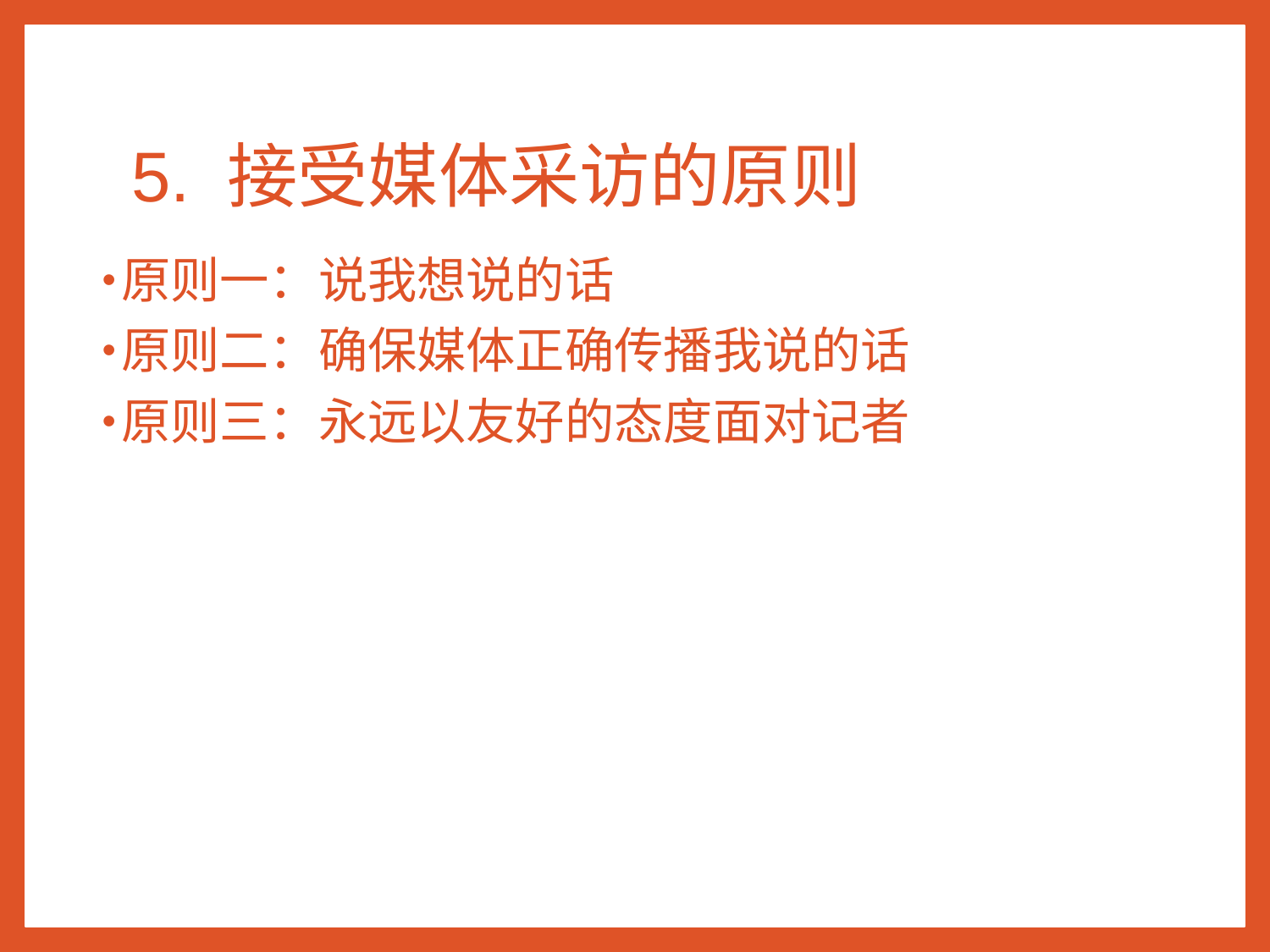

# 5. 接受媒体采访的原则
原则一：说我想说的话
原则二：确保媒体正确传播我说的话
原则三：永远以友好的态度面对记者